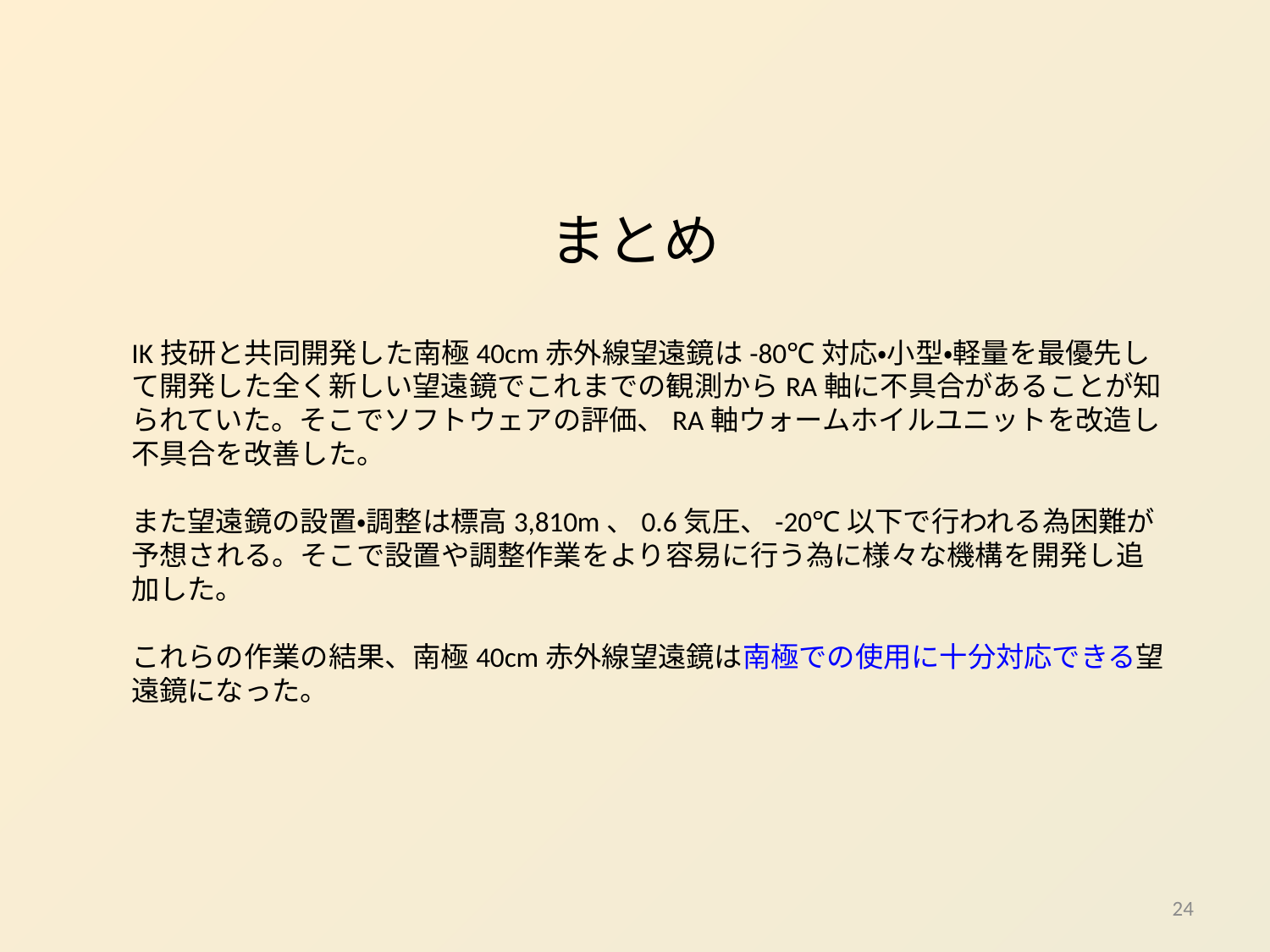

まとめ
IK技研と共同開発した南極40cm赤外線望遠鏡は-80℃対応・小型・軽量を最優先して開発した全く新しい望遠鏡でこれまでの観測からRA軸に不具合があることが知られていた。そこでソフトウェアの評価、RA軸ウォームホイルユニットを改造し不具合を改善した。

また望遠鏡の設置・調整は標高3,810m、0.6気圧、-20℃以下で行われる為困難が予想される。そこで設置や調整作業をより容易に行う為に様々な機構を開発し追加した。

これらの作業の結果、南極40cm赤外線望遠鏡は南極での使用に十分対応できる望遠鏡になった。
24